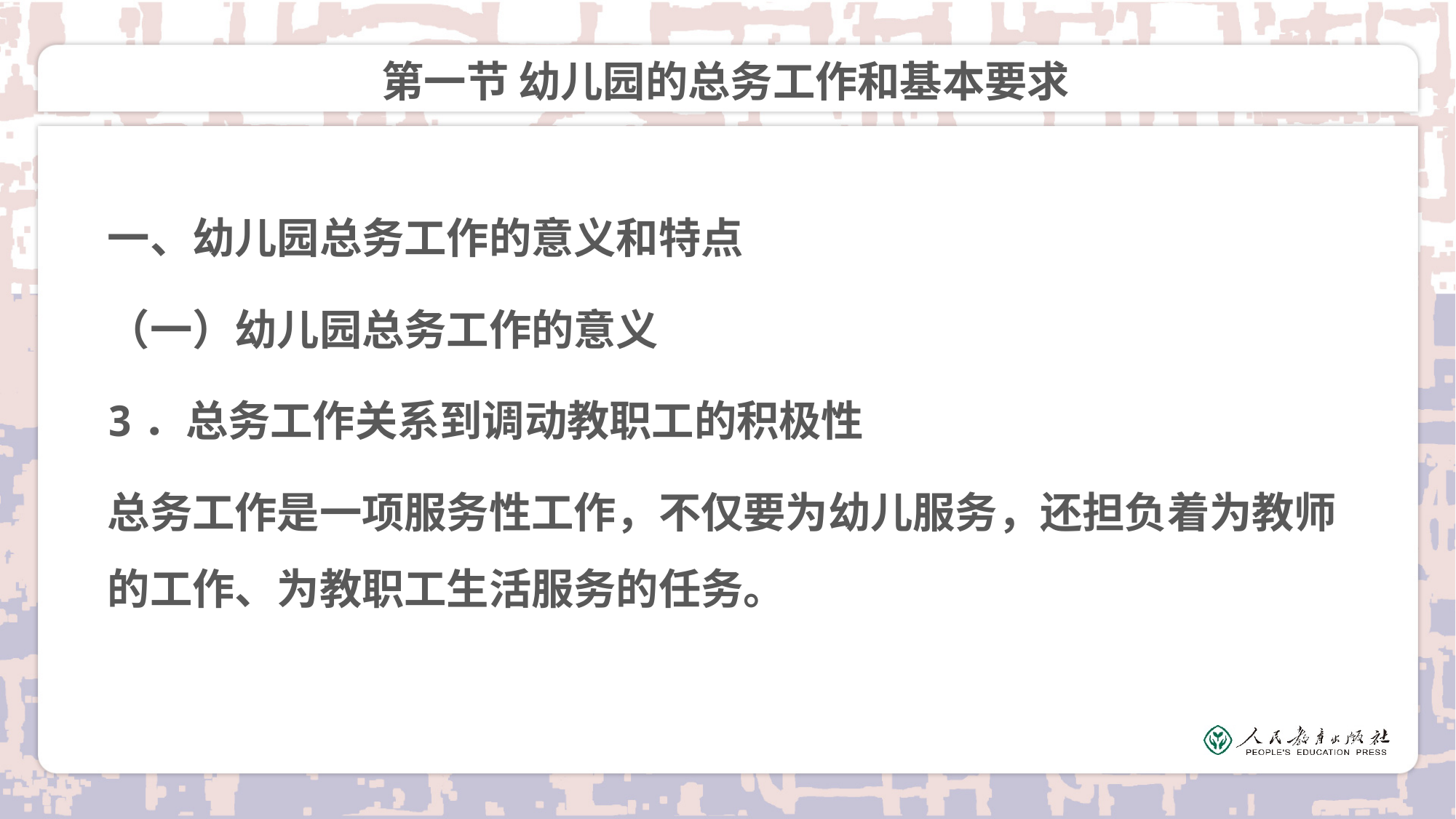

# 第一节 幼儿园的总务工作和基本要求
一、幼儿园总务工作的意义和特点
（一）幼儿园总务工作的意义
3．总务工作关系到调动教职工的积极性
总务工作是一项服务性工作，不仅要为幼儿服务，还担负着为教师的工作、为教职工生活服务的任务。